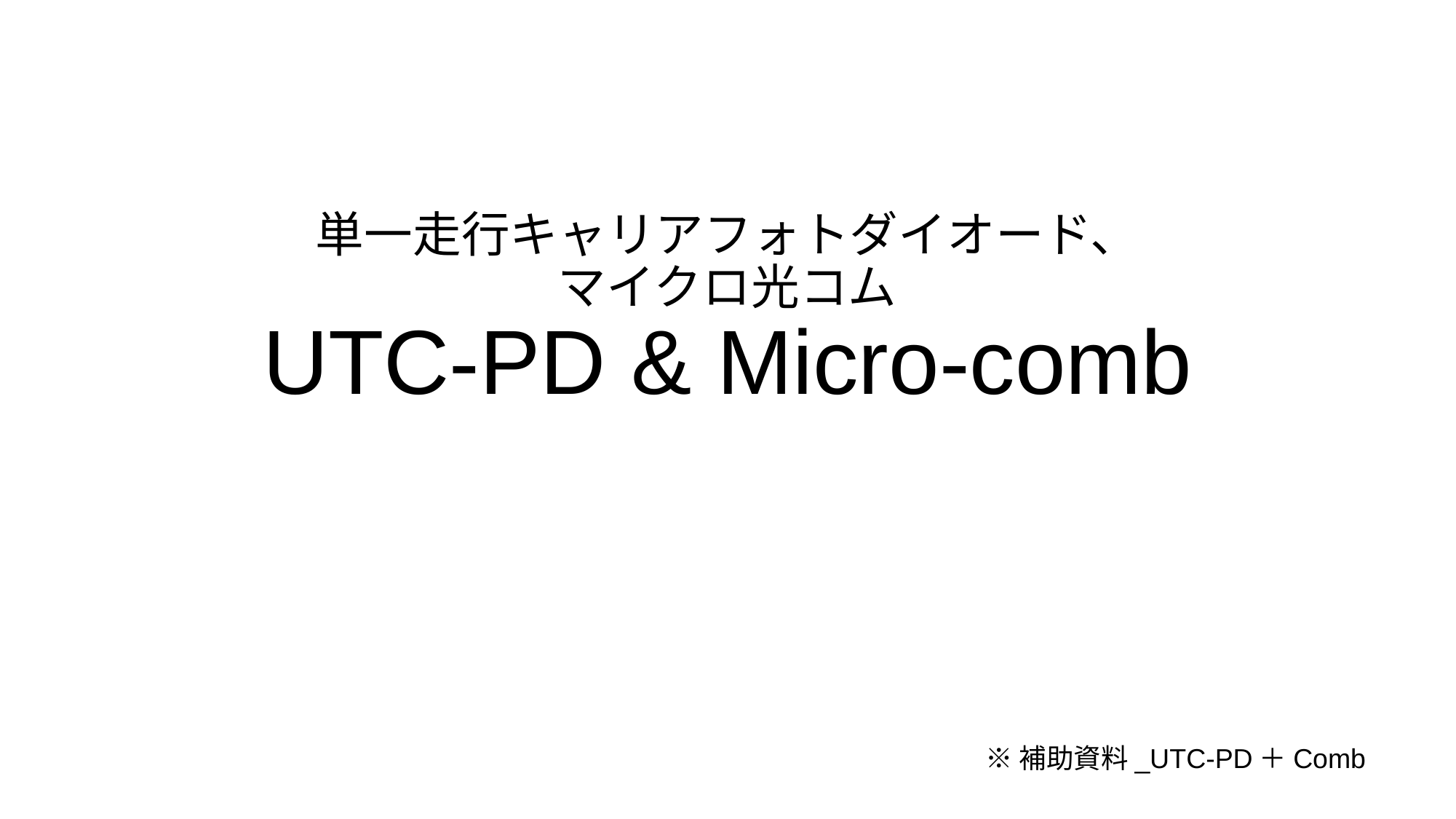

# 単一走行キャリアフォトダイオード、 マイクロ光コム UTC-PD & Micro-comb
※補助資料_UTC-PD＋Comb